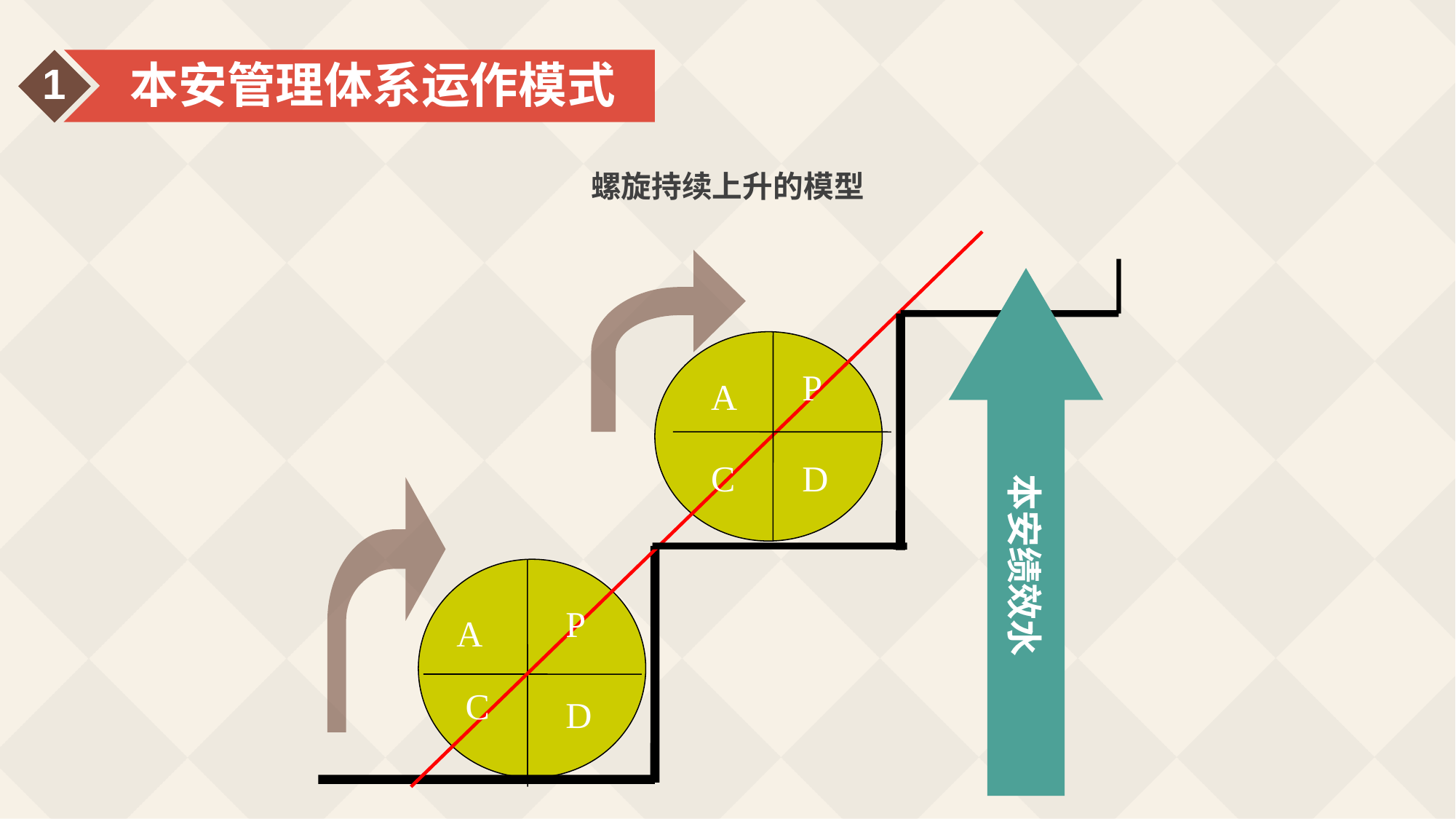

本安管理体系运作模式

1
# 螺旋持续上升的模型

本安绩效水

P
A

C
D

P
A

C
D